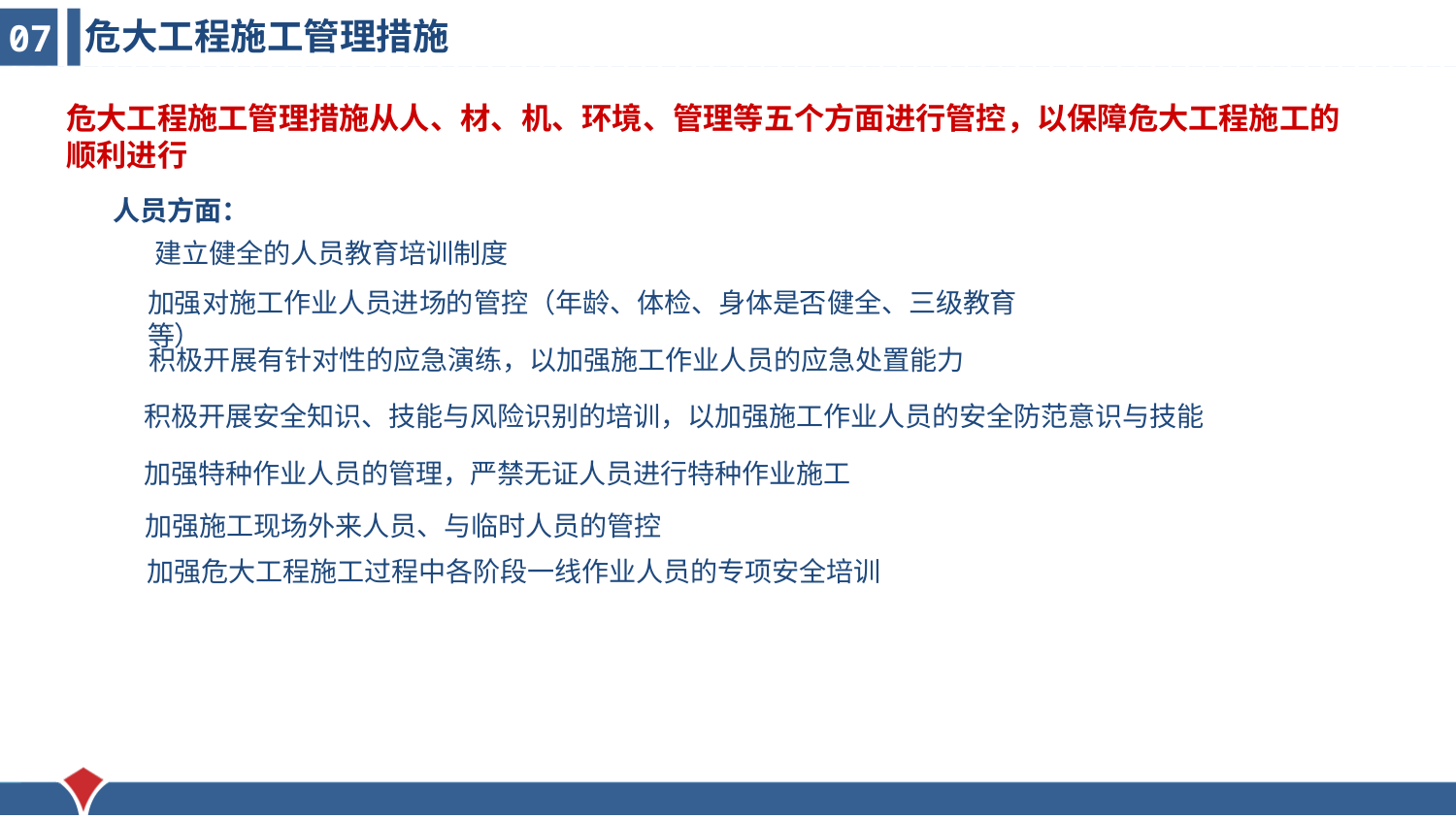

危大工程施工管理措施
07
危大工程施工管理措施从人、材、机、环境、管理等五个方面进行管控，以保障危大工程施工的顺利进行
人员方面：
建立健全的人员教育培训制度
加强对施工作业人员进场的管控（年龄、体检、身体是否健全、三级教育等）
积极开展有针对性的应急演练，以加强施工作业人员的应急处置能力
积极开展安全知识、技能与风险识别的培训，以加强施工作业人员的安全防范意识与技能
加强特种作业人员的管理，严禁无证人员进行特种作业施工
加强施工现场外来人员、与临时人员的管控
加强危大工程施工过程中各阶段一线作业人员的专项安全培训